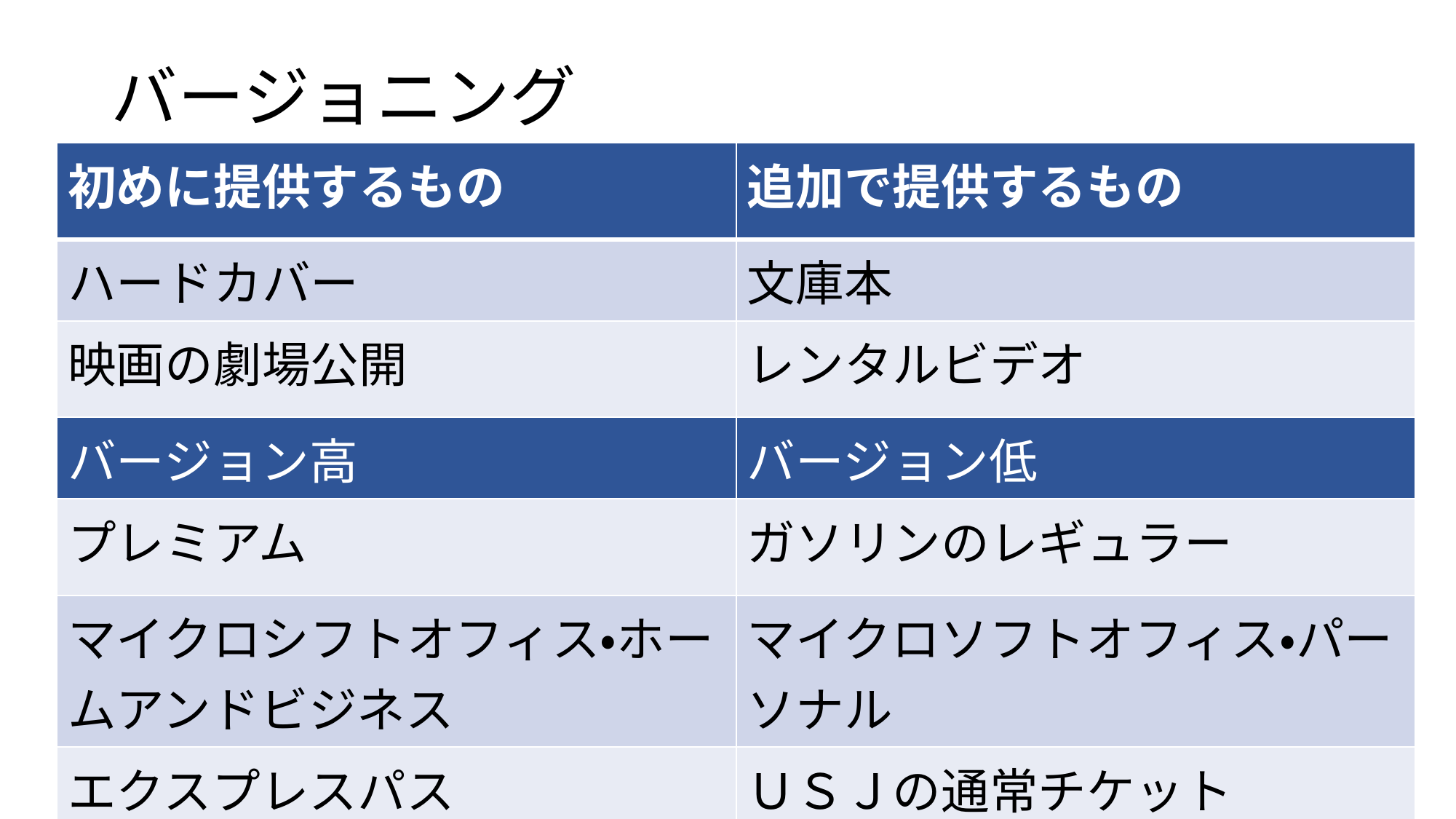

# バージョニング
| 初めに提供するもの | 追加で提供するもの |
| --- | --- |
| ハードカバー | 文庫本 |
| 映画の劇場公開 | レンタルビデオ |
| バージョン高 | バージョン低 |
| プレミアム | ガソリンのレギュラー |
| マイクロシフトオフィス・ホームアンドビジネス | マイクロソフトオフィス・パーソナル |
| エクスプレスパス | ＵＳＪの通常チケット |